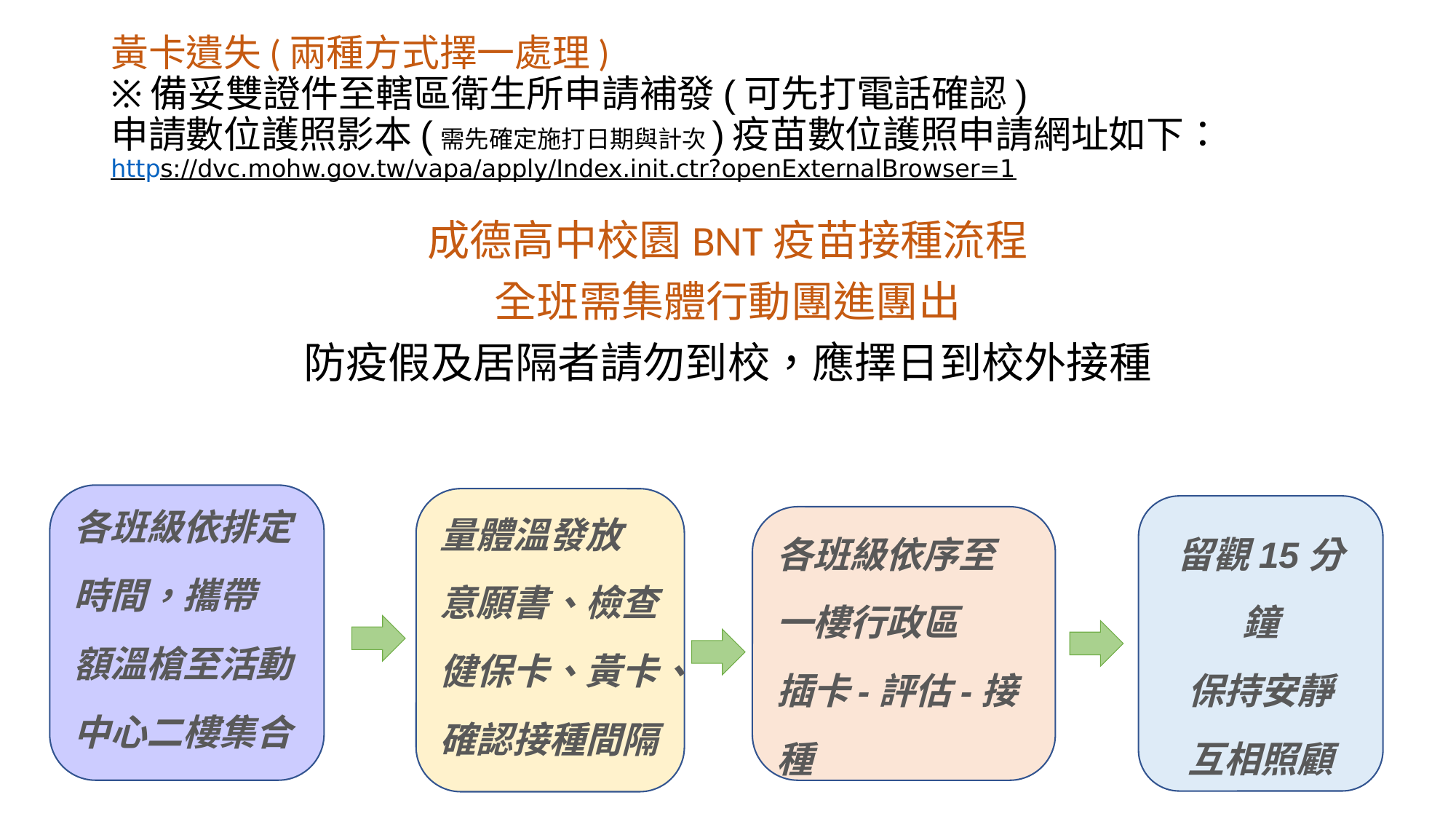

# 黃卡遺失(兩種方式擇一處理) ※備妥雙證件至轄區衛生所申請補發(可先打電話確認) 申請數位護照影本(需先確定施打日期與計次)疫苗數位護照申請網址如下： https://dvc.mohw.gov.tw/vapa/apply/Index.init.ctr?openExternalBrowser=1
成德高中校園BNT疫苗接種流程
全班需集體行動團進團出
防疫假及居隔者請勿到校，應擇日到校外接種
各班級依排定時間，攜帶
額溫槍至活動中心二樓集合

量體溫發放
意願書、檢查健保卡、黃卡、確認接種間隔

留觀15分鐘
保持安靜
互相照顧
各班級依序至
一樓行政區
插卡-評估-接種